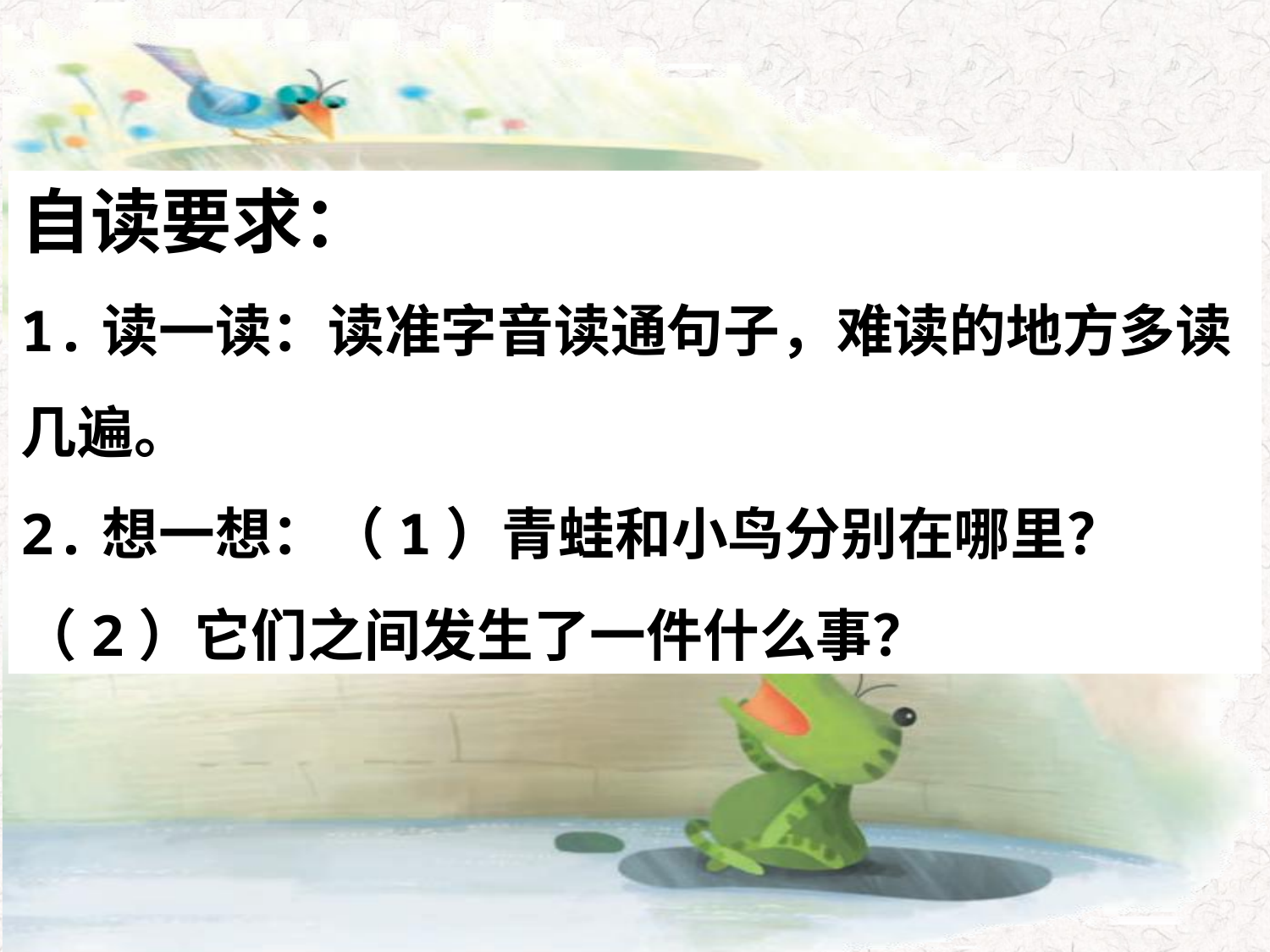

自读要求：
1.读一读：读准字音读通句子，难读的地方多读  几遍。
2.想一想：（1）青蛙和小鸟分别在哪里？（2）它们之间发生了一件什么事？